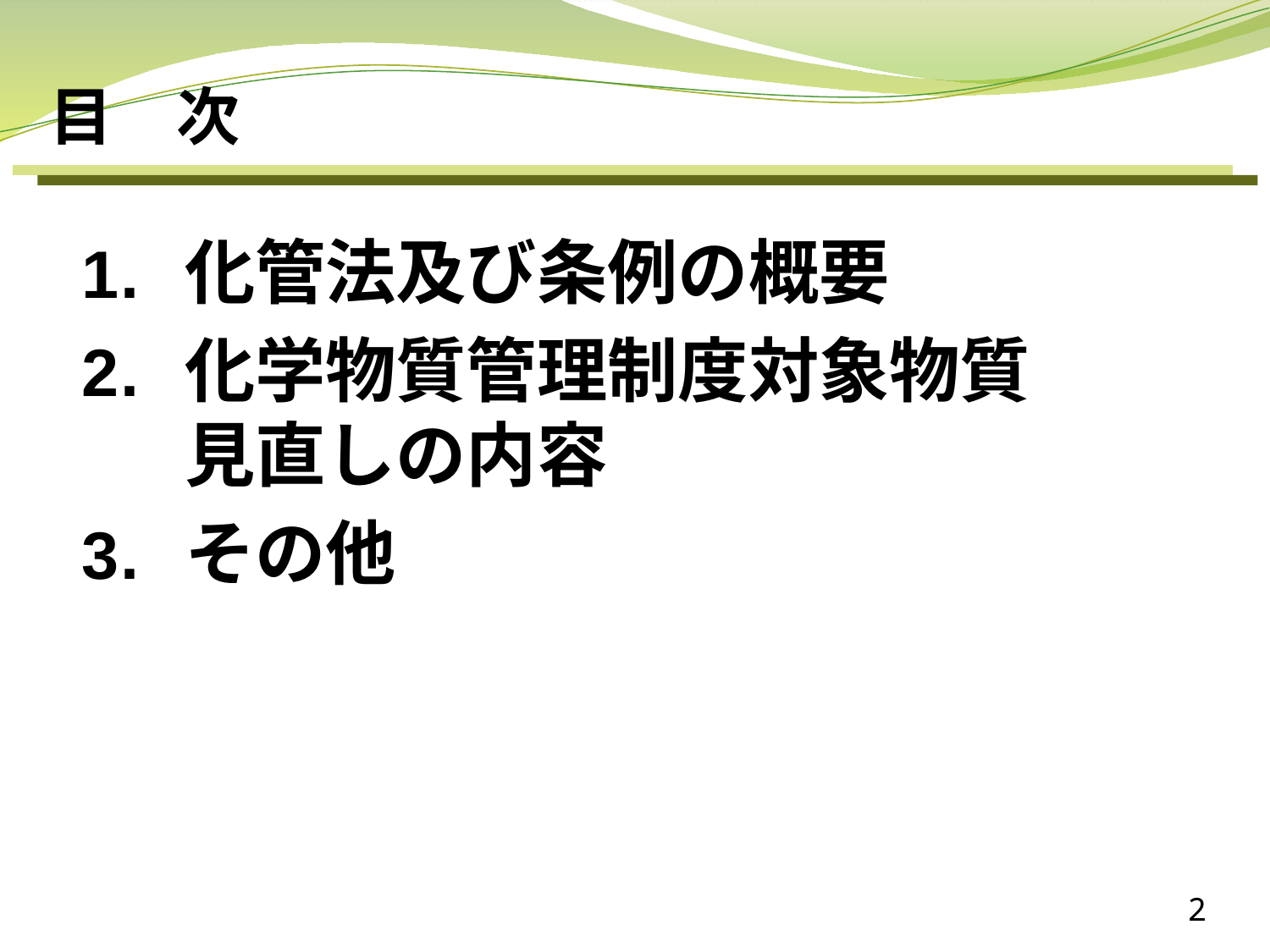

目　次

化管法及び条例の概要
化学物質管理制度対象物質見直しの内容
その他
2